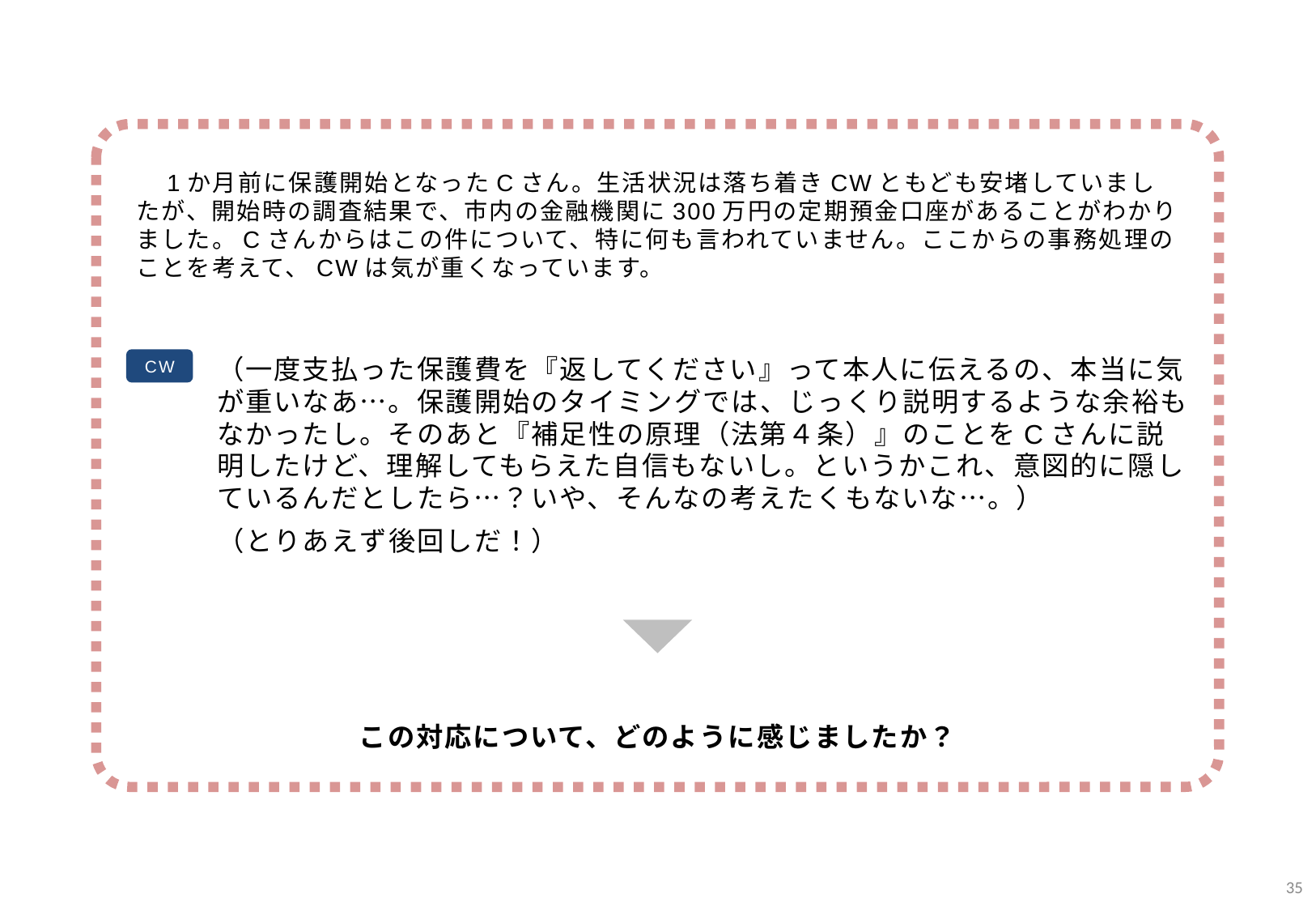

1か月前に保護開始となったCさん。生活状況は落ち着きCWともども安堵していましたが、開始時の調査結果で、市内の金融機関に300万円の定期預金口座があることがわかりました。Cさんからはこの件について、特に何も言われていません。ここからの事務処理のことを考えて、CWは気が重くなっています。

この対応について、どのように感じましたか？
（一度支払った保護費を『返してください』って本人に伝えるの、本当に気が重いなあ…。保護開始のタイミングでは、じっくり説明するような余裕もなかったし。そのあと『補足性の原理（法第４条）』のことをCさんに説明したけど、理解してもらえた自信もないし。というかこれ、意図的に隠しているんだとしたら…？いや、そんなの考えたくもないな…。）
（とりあえず後回しだ！）
CW

35